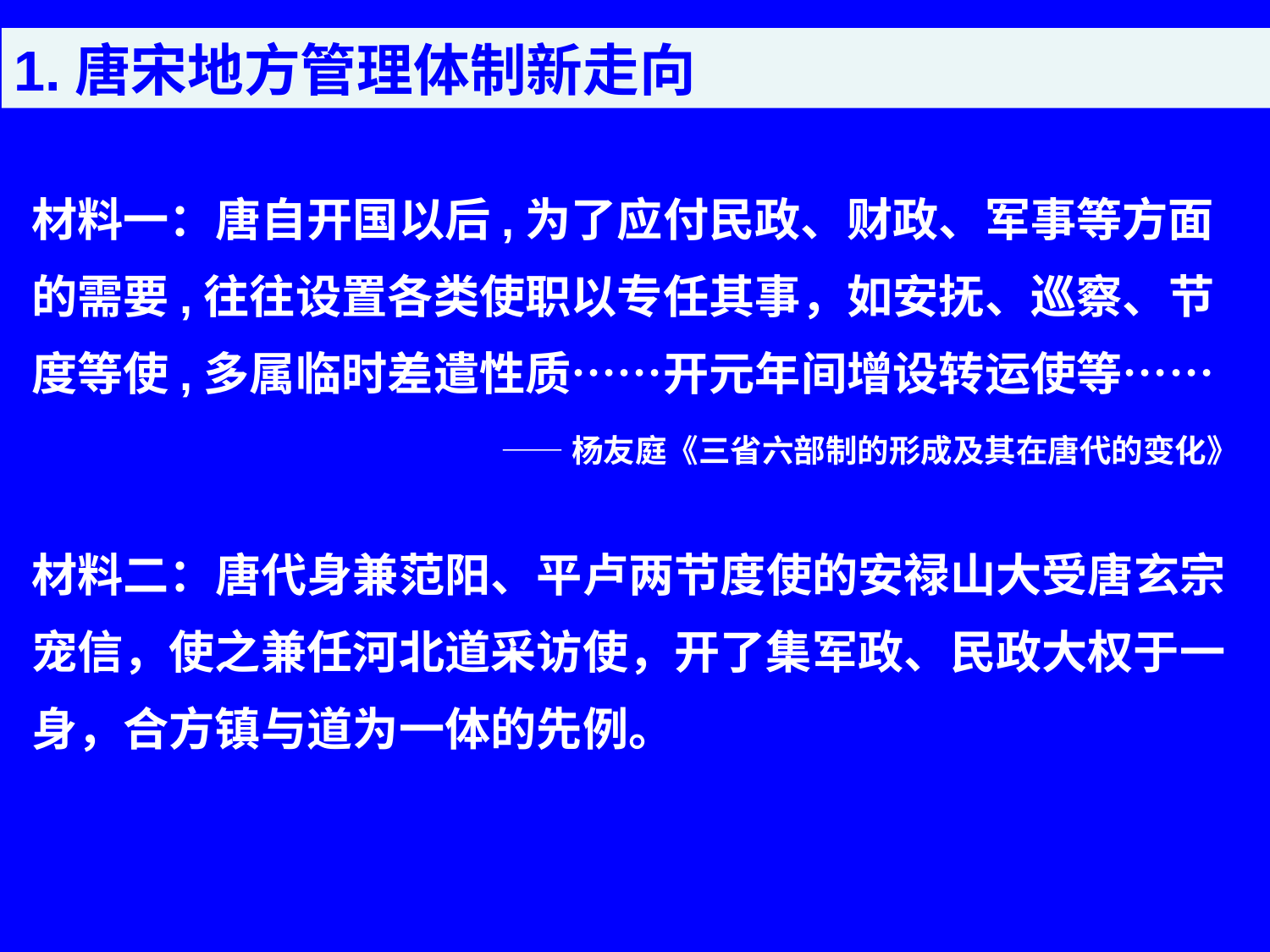

1.唐宋地方管理体制新走向
材料一：唐自开国以后,为了应付民政、财政、军事等方面的需要,往往设置各类使职以专任其事，如安抚、巡察、节度等使,多属临时差遣性质……开元年间增设转运使等……
           ——杨友庭《三省六部制的形成及其在唐代的变化》

材料二：唐代身兼范阳、平卢两节度使的安禄山大受唐玄宗宠信，使之兼任河北道采访使，开了集军政、民政大权于一身，合方镇与道为一体的先例。
——周振鹤《中国地方行政制度史》P67